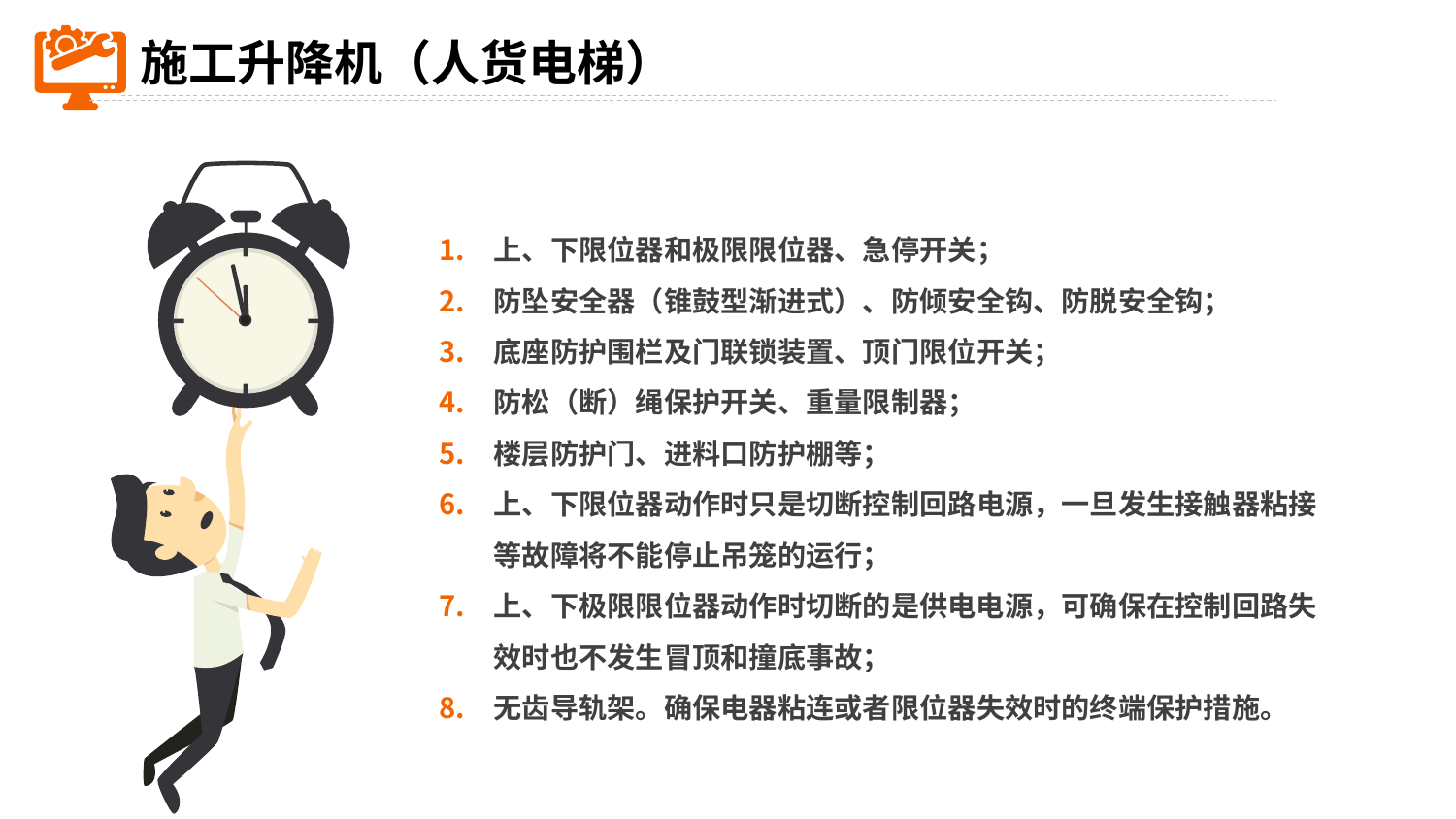

施工升降机（人货电梯）

上、下限位器和极限限位器、急停开关；
防坠安全器（锥鼓型渐进式）、防倾安全钩、防脱安全钩；
底座防护围栏及门联锁装置、顶门限位开关；
防松（断）绳保护开关、重量限制器；
楼层防护门、进料口防护棚等；
上、下限位器动作时只是切断控制回路电源，一旦发生接触器粘接等故障将不能停止吊笼的运行；
上、下极限限位器动作时切断的是供电电源，可确保在控制回路失效时也不发生冒顶和撞底事故；
无齿导轨架。确保电器粘连或者限位器失效时的终端保护措施。